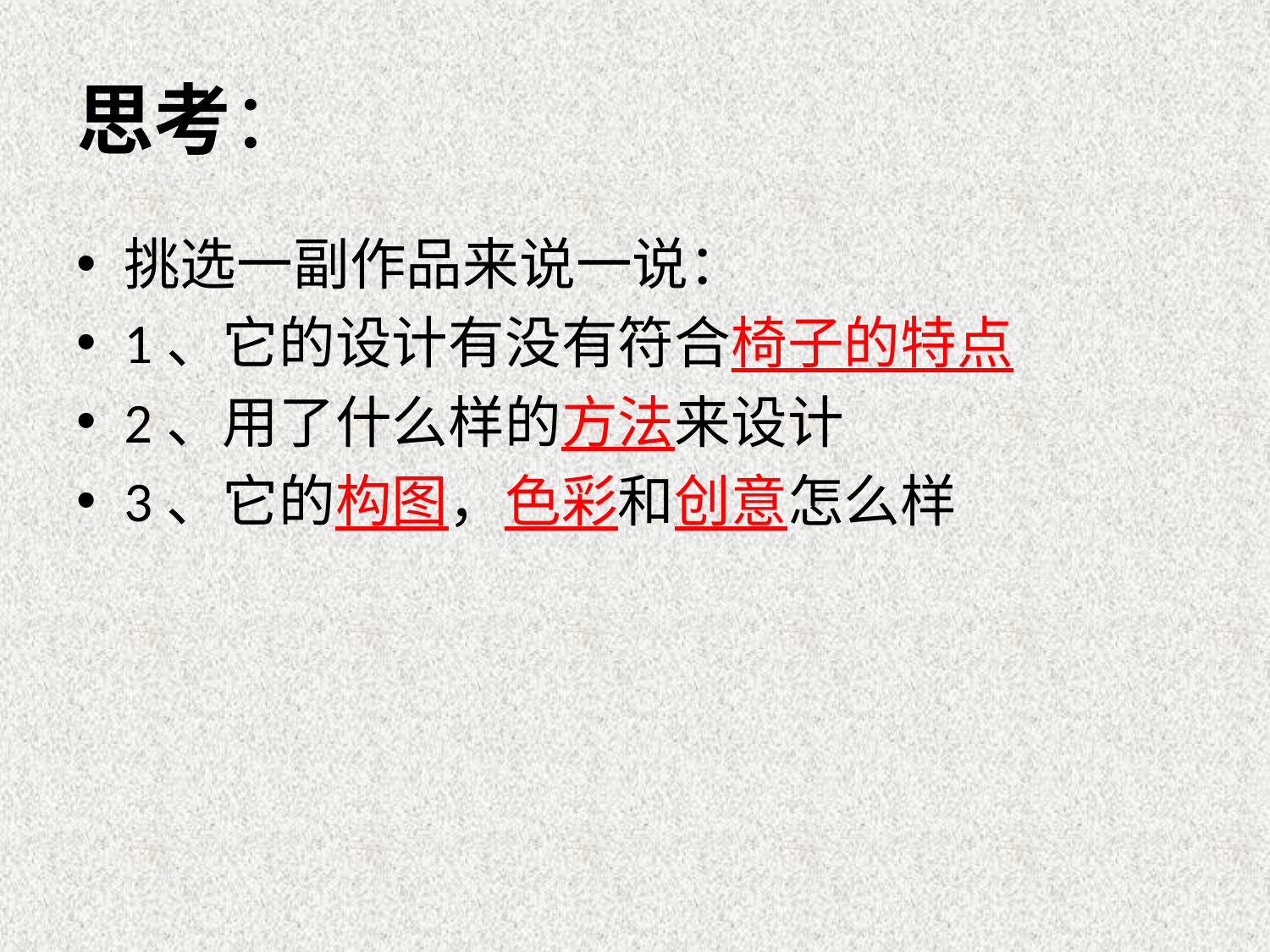

# 思考：
挑选一副作品来说一说：
1、它的设计有没有符合椅子的特点
2、用了什么样的方法来设计
3、它的构图，色彩和创意怎么样